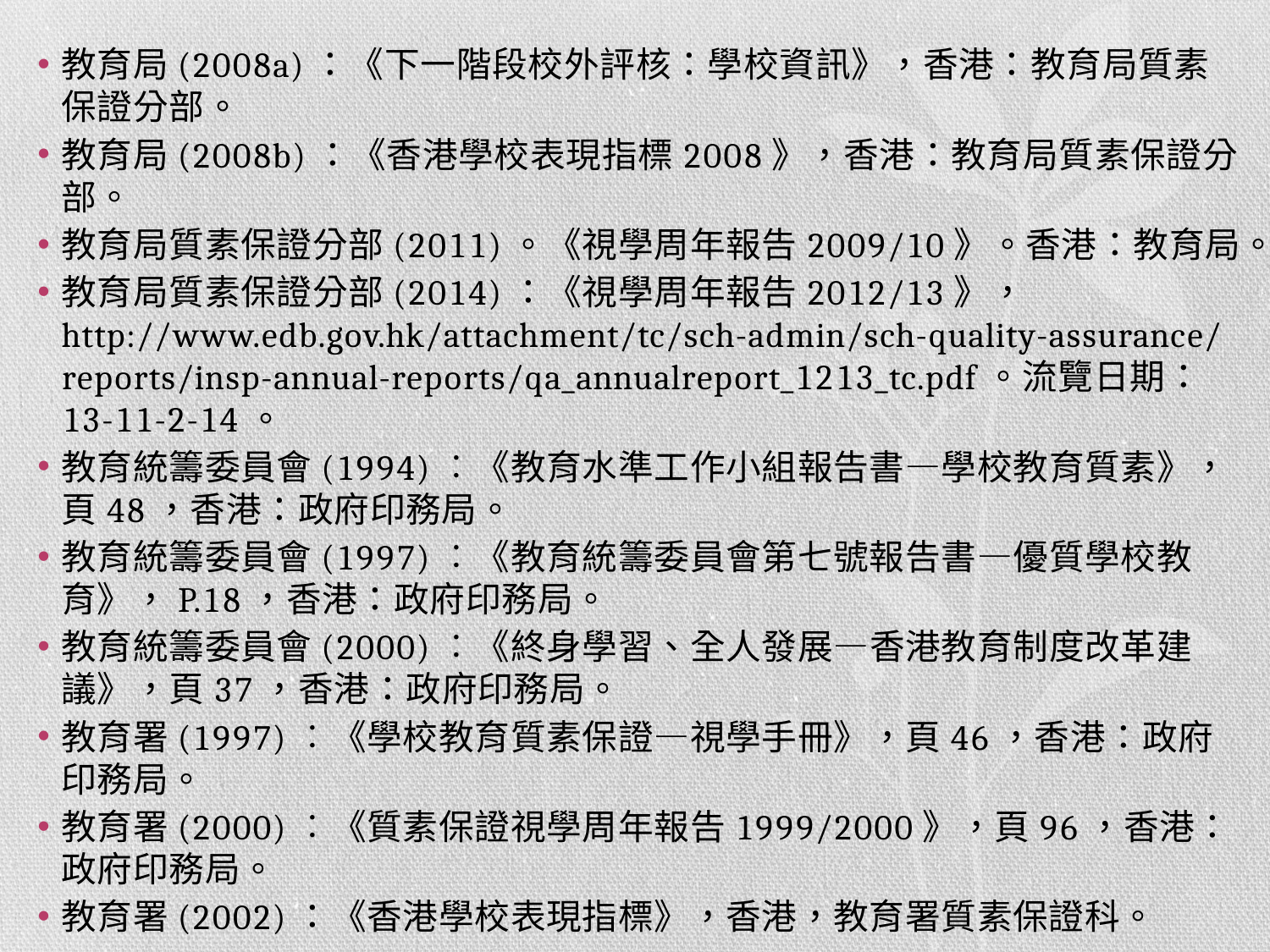

#
教育局(2008a)：《下一階段校外評核：學校資訊》，香港：教育局質素保證分部。
教育局(2008b)：《香港學校表現指標2008》，香港：教育局質素保證分部。
教育局質素保證分部(2011)。《視學周年報告2009/10》。香港：教育局。
教育局質素保證分部(2014)：《視學周年報告2012/13》， http://www.edb.gov.hk/attachment/tc/sch-admin/sch-quality-assurance/reports/insp-annual-reports/qa_annualreport_1213_tc.pdf。流覽日期：13-11-2-14。
教育統籌委員會(1994)︰《教育水準工作小組報告書—學校教育質素》，頁48，香港：政府印務局。
教育統籌委員會(1997)︰《教育統籌委員會第七號報告書—優質學校教育》，P.18，香港：政府印務局。
教育統籌委員會(2000)︰《終身學習、全人發展—香港教育制度改革建議》，頁37，香港：政府印務局。
教育署(1997)︰《學校教育質素保證—視學手冊》，頁46，香港：政府印務局。
教育署(2000)︰《質素保證視學周年報告1999/2000》，頁96，香港：政府印務局。
教育署(2002)：《香港學校表現指標》，香港，教育署質素保證科。